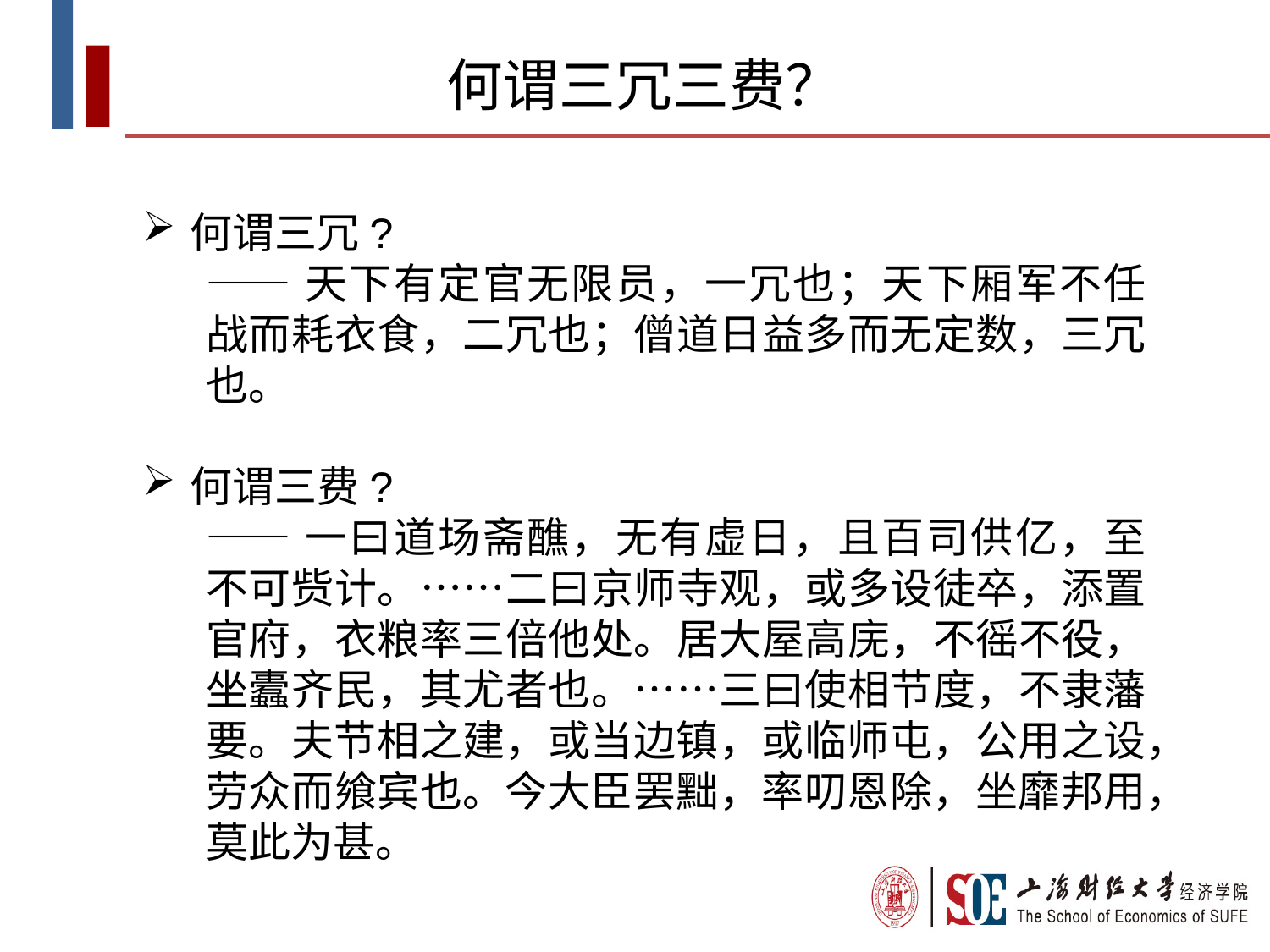

何谓三冗三费？
何谓三冗?
——天下有定官无限员，一冗也；天下厢军不任战而耗衣食，二冗也；僧道日益多而无定数，三冗也。

何谓三费?
——一曰道场斋醮，无有虚日，且百司供亿，至不可赀计。……二曰京师寺观，或多设徒卒，添置官府，衣粮率三倍他处。居大屋高庑，不徭不役，坐蠹齐民，其尤者也。……三曰使相节度，不隶藩要。夫节相之建，或当边镇，或临师屯，公用之设，劳众而飨宾也。今大臣罢黜，率叨恩除，坐靡邦用，莫此为甚。